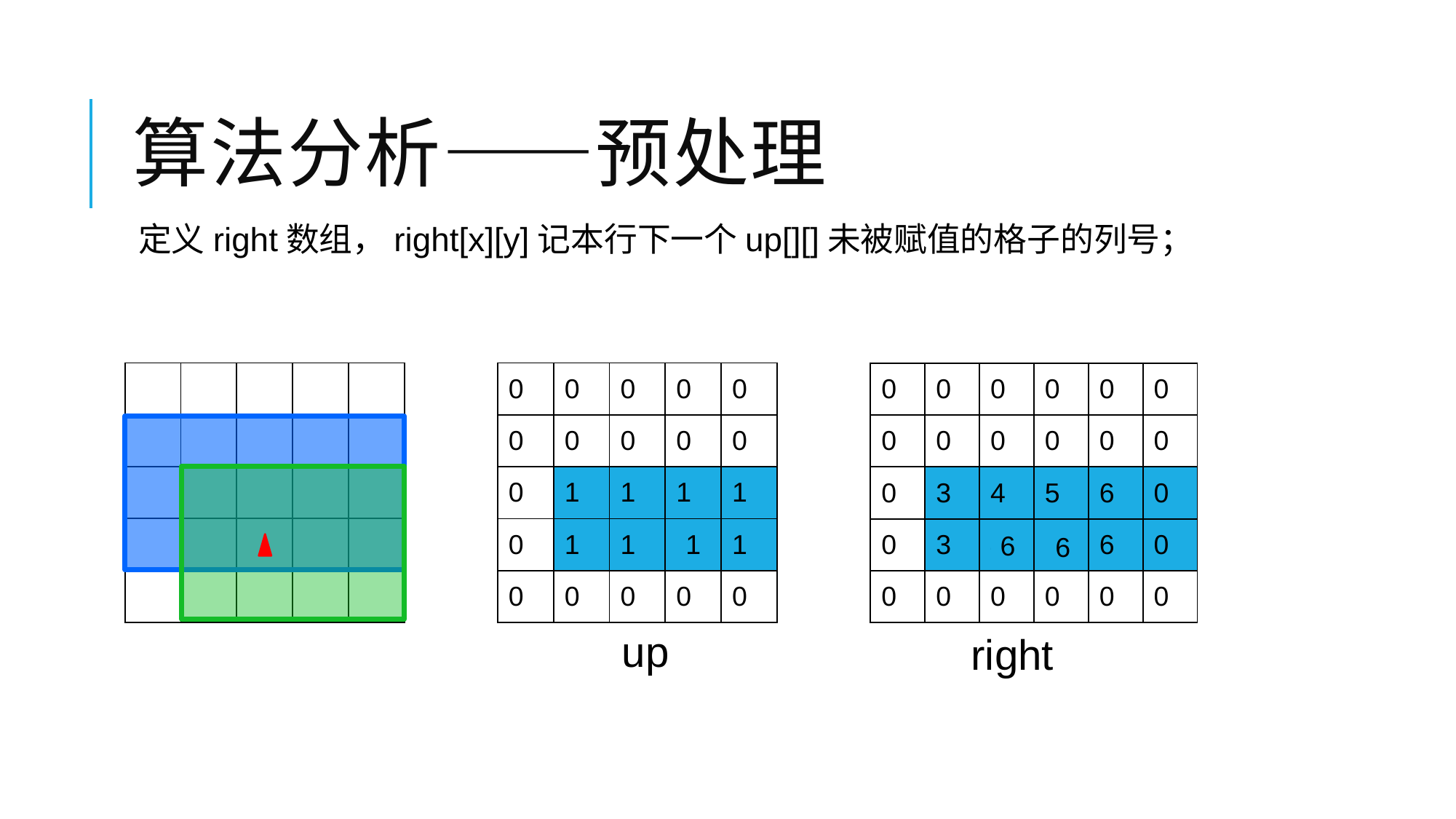

# 算法分析——预处理
定义right数组，right[x][y]记本行下一个up[][]未被赋值的格子的列号；
| 0 | 0 | 0 | 0 | 0 |
| --- | --- | --- | --- | --- |
| 0 | 0 | 0 | 0 | 0 |
| 0 | 1 | 1 | 1 | 1 |
| 0 | 1 | 1 | 1 | 1 |
| 0 | 0 | 0 | 0 | 0 |
|  |  |  |  |  |
| --- | --- | --- | --- | --- |
|  |  |  |  |  |
|  |  |  |  |  |
|  |  |  |  |  |
|  |  |  |  |  |
| 0 | 0 | 0 | 0 | 0 | 0 |
| --- | --- | --- | --- | --- | --- |
| 0 | 0 | 0 | 0 | 0 | 0 |
| 0 | 3 | 4 | 5 | 6 | 0 |
| 0 | 3 | 4 | 5 | 6 | 0 |
| 0 | 0 | 0 | 0 | 0 | 0 |

6
6

up
right